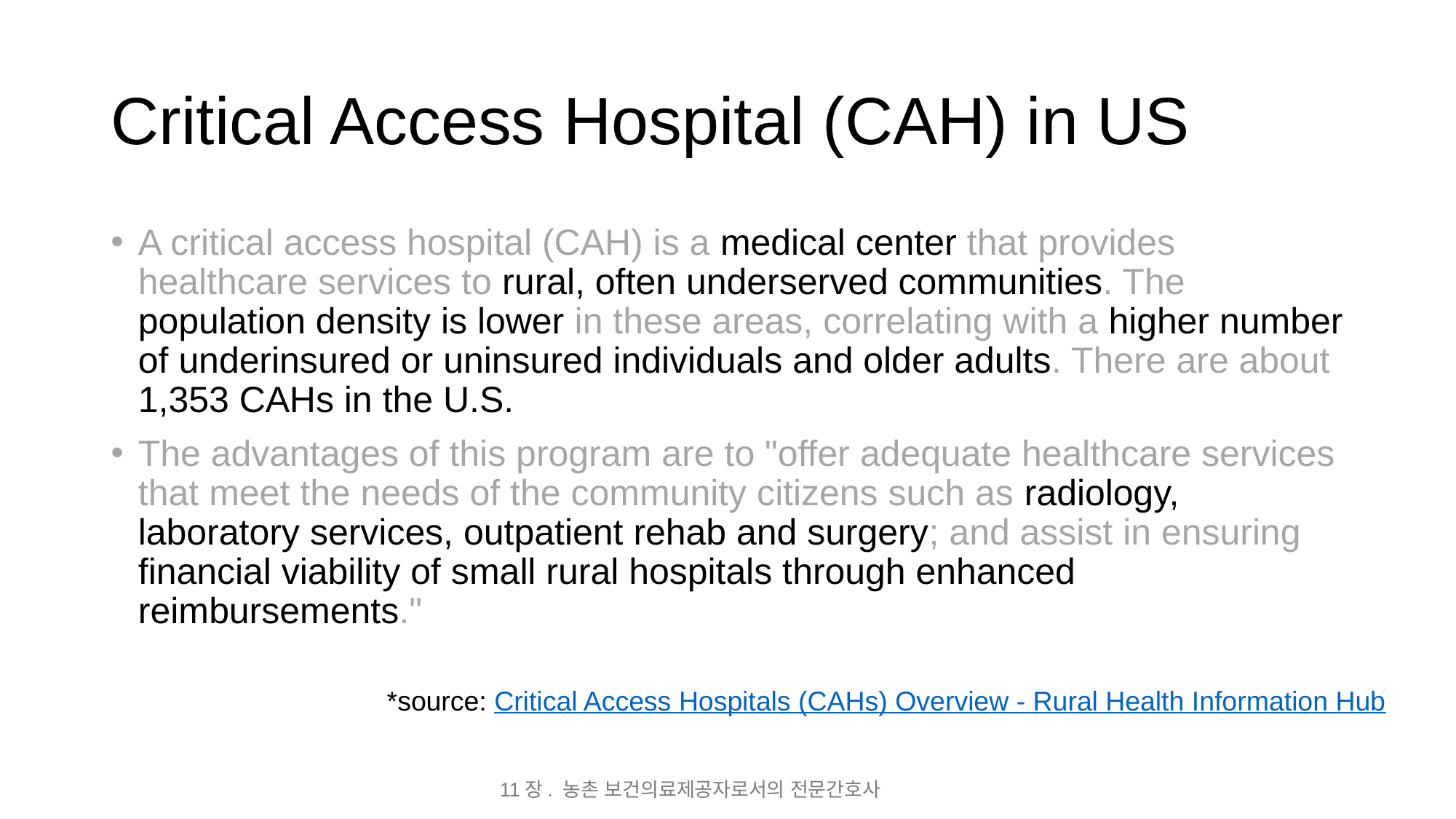

# Critical Access Hospital (CAH) in US
A critical access hospital (CAH) is a medical center that provides healthcare services to rural, often underserved communities. The population density is lower in these areas, correlating with a higher number of underinsured or uninsured individuals and older adults. There are about 1,353 CAHs in the U.S.
The advantages of this program are to "offer adequate healthcare services that meet the needs of the community citizens such as radiology, laboratory services, outpatient rehab and surgery; and assist in ensuring financial viability of small rural hospitals through enhanced reimbursements."
*source: Critical Access Hospitals (CAHs) Overview - Rural Health Information Hub
11장. 농촌 보건의료제공자로서의 전문간호사